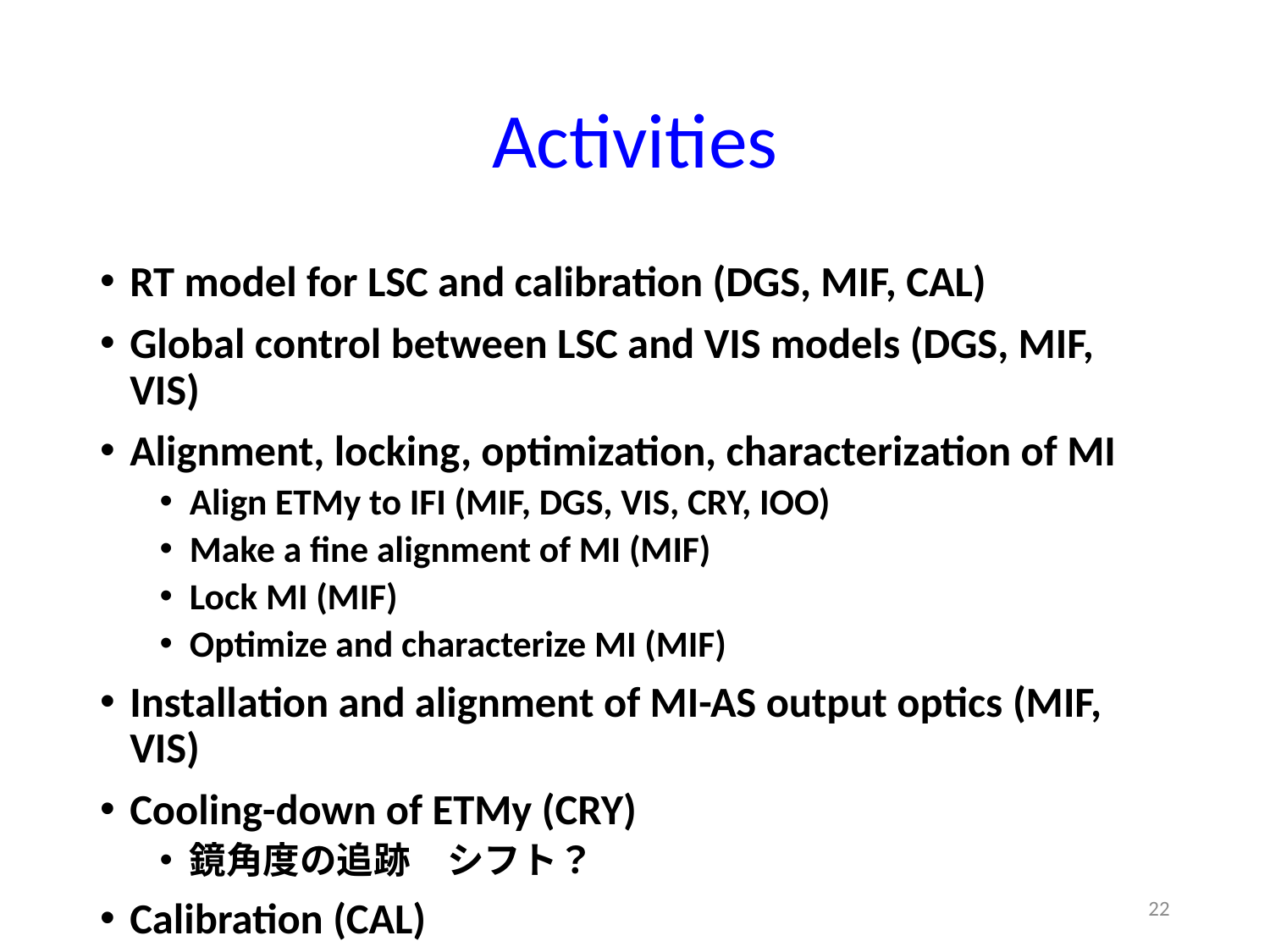

# Activities
RT model for LSC and calibration (DGS, MIF, CAL)
Global control between LSC and VIS models (DGS, MIF, VIS)
Alignment, locking, optimization, characterization of MI
Align ETMy to IFI (MIF, DGS, VIS, CRY, IOO)
Make a fine alignment of MI (MIF)
Lock MI (MIF)
Optimize and characterize MI (MIF)
Installation and alignment of MI-AS output optics (MIF, VIS)
Cooling-down of ETMy (CRY)
鏡角度の追跡　シフト？
Calibration (CAL)
22